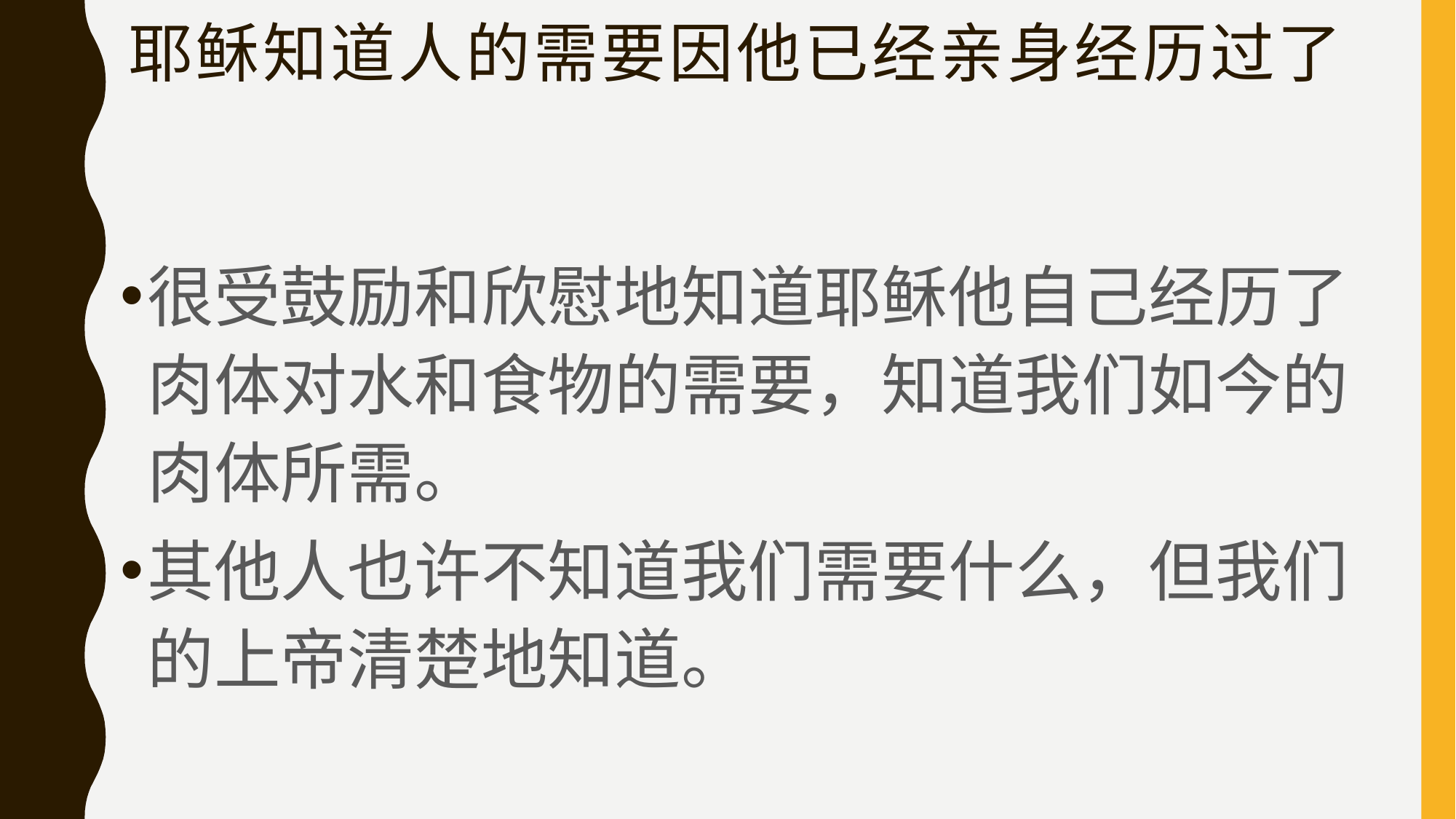

# 耶稣知道人的需要因他已经亲身经历过了
很受鼓励和欣慰地知道耶稣他自己经历了肉体对水和食物的需要，知道我们如今的肉体所需。
其他人也许不知道我们需要什么，但我们的上帝清楚地知道。